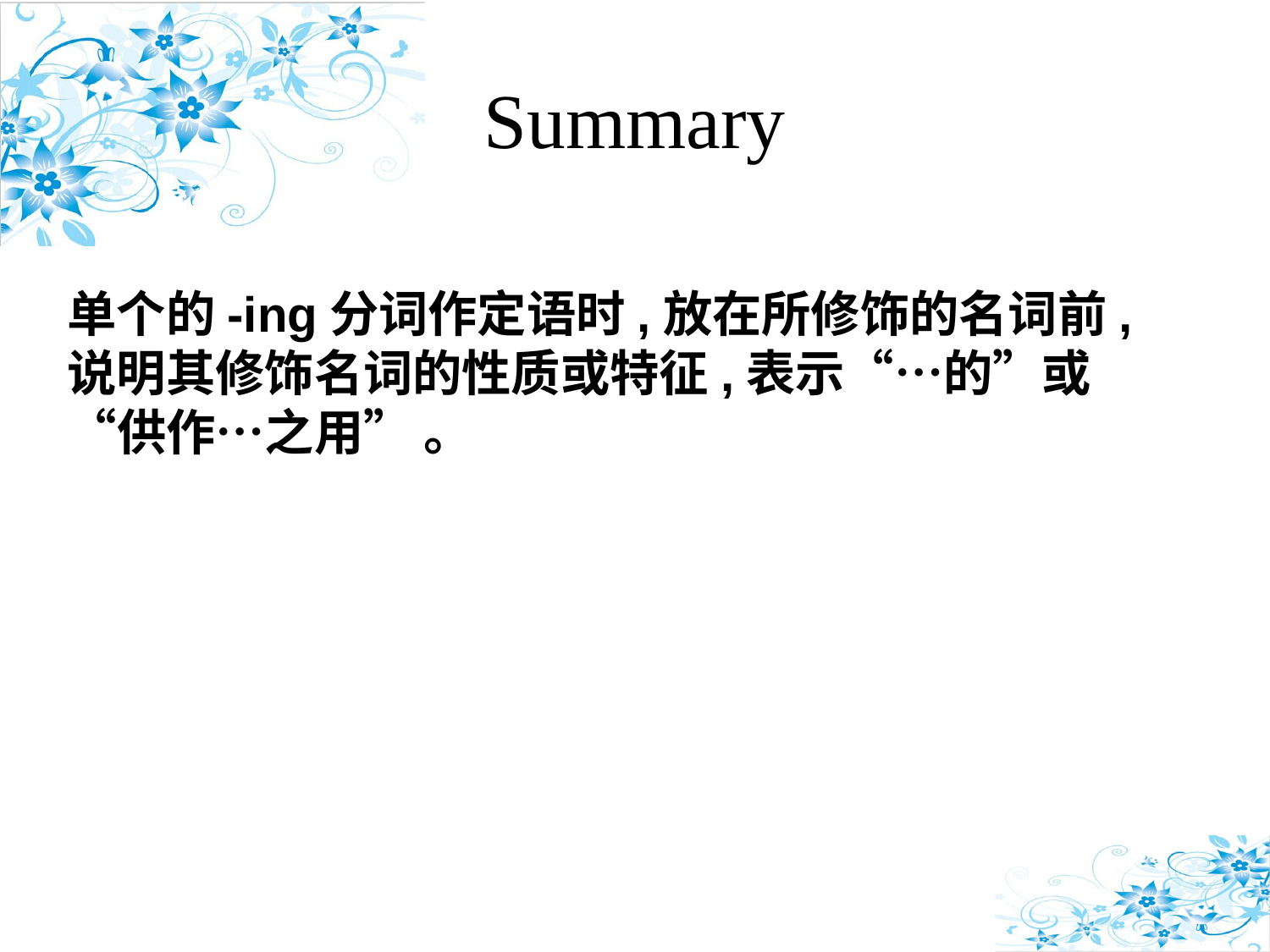

# Summary
单个的-ing分词作定语时,放在所修饰的名词前,说明其修饰名词的性质或特征,表示“…的”或“供作…之用” 。